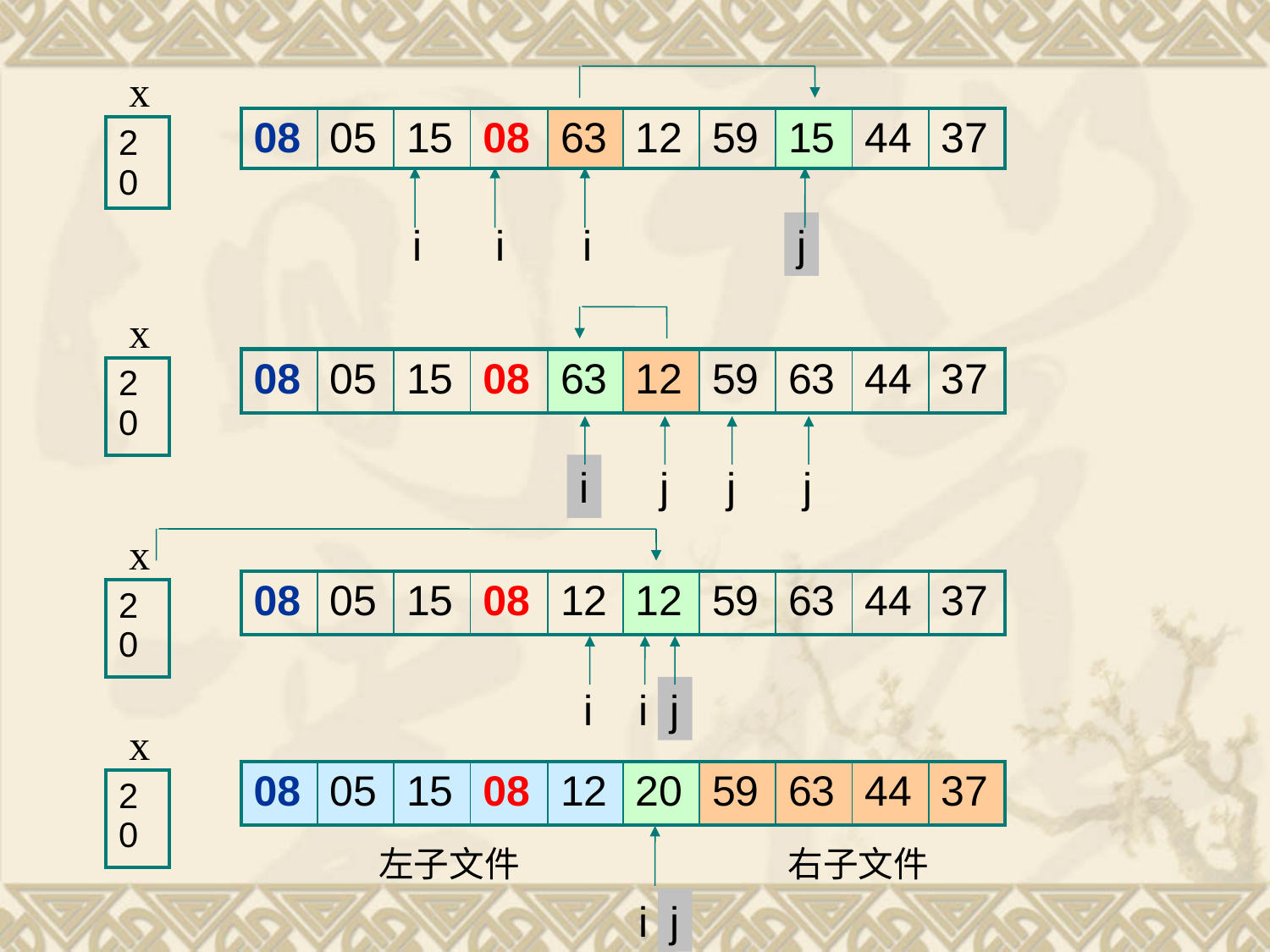

x
| 08 | 05 | 15 | 08 | 63 | 12 | 59 | 15 | 44 | 37 |
| --- | --- | --- | --- | --- | --- | --- | --- | --- | --- |
| 20 |
| --- |

i
i
i
j

x
| 08 | 05 | 15 | 08 | 63 | 12 | 59 | 63 | 44 | 37 |
| --- | --- | --- | --- | --- | --- | --- | --- | --- | --- |
| 20 |
| --- |

i
j
j
j

x
| 08 | 05 | 15 | 08 | 12 | 12 | 59 | 63 | 44 | 37 |
| --- | --- | --- | --- | --- | --- | --- | --- | --- | --- |
| 20 |
| --- |

i
i
j
x
| 08 | 05 | 15 | 08 | 12 | 20 | 59 | 63 | 44 | 37 |
| --- | --- | --- | --- | --- | --- | --- | --- | --- | --- |
| 20 |
| --- |

左子文件
右子文件
i
j